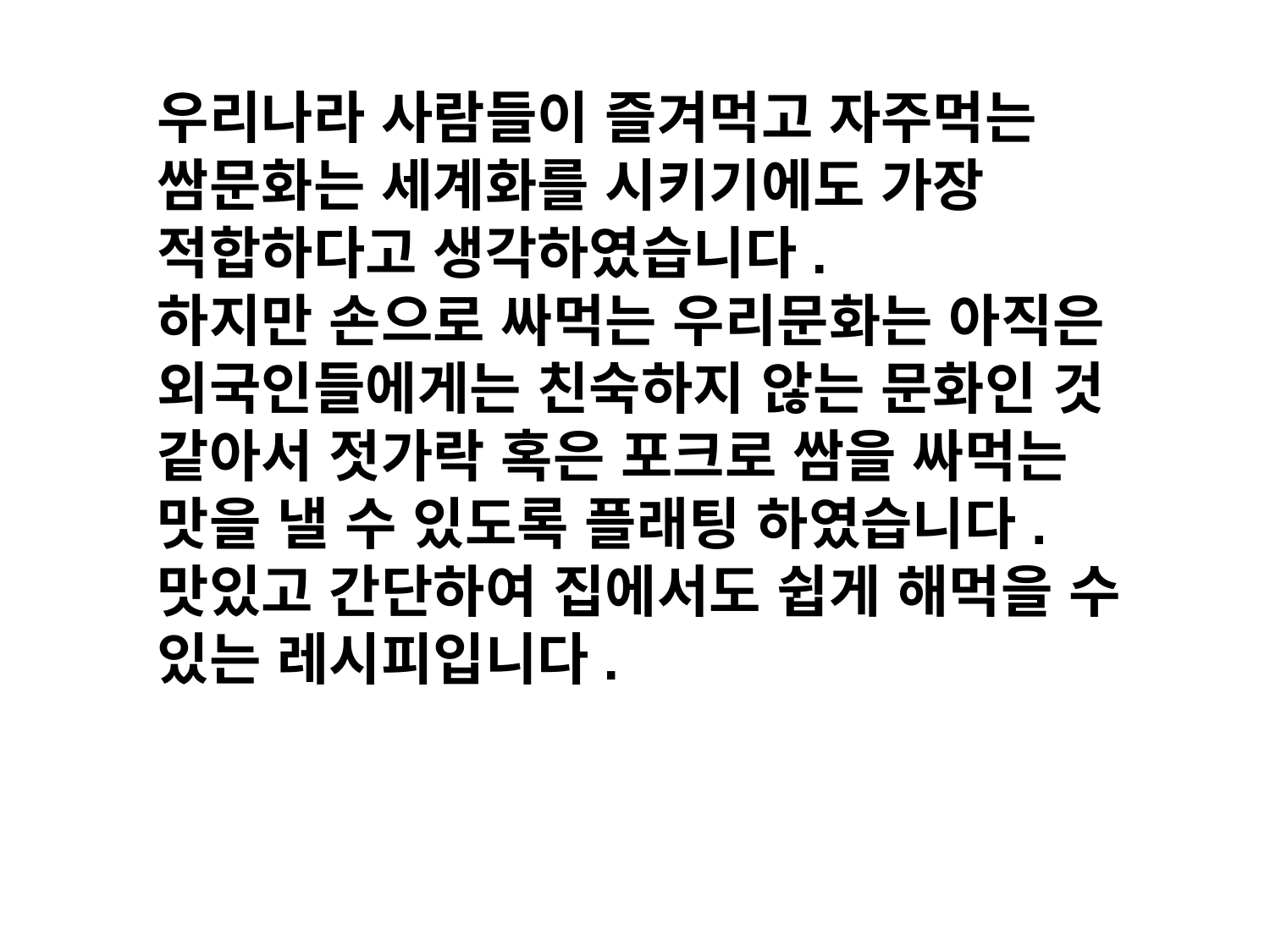

우리나라 사람들이 즐겨먹고 자주먹는 쌈문화는 세계화를 시키기에도 가장 적합하다고 생각하였습니다.
하지만 손으로 싸먹는 우리문화는 아직은 외국인들에게는 친숙하지 않는 문화인 것 같아서 젓가락 혹은 포크로 쌈을 싸먹는 맛을 낼 수 있도록 플래팅 하였습니다.
맛있고 간단하여 집에서도 쉽게 해먹을 수 있는 레시피입니다.